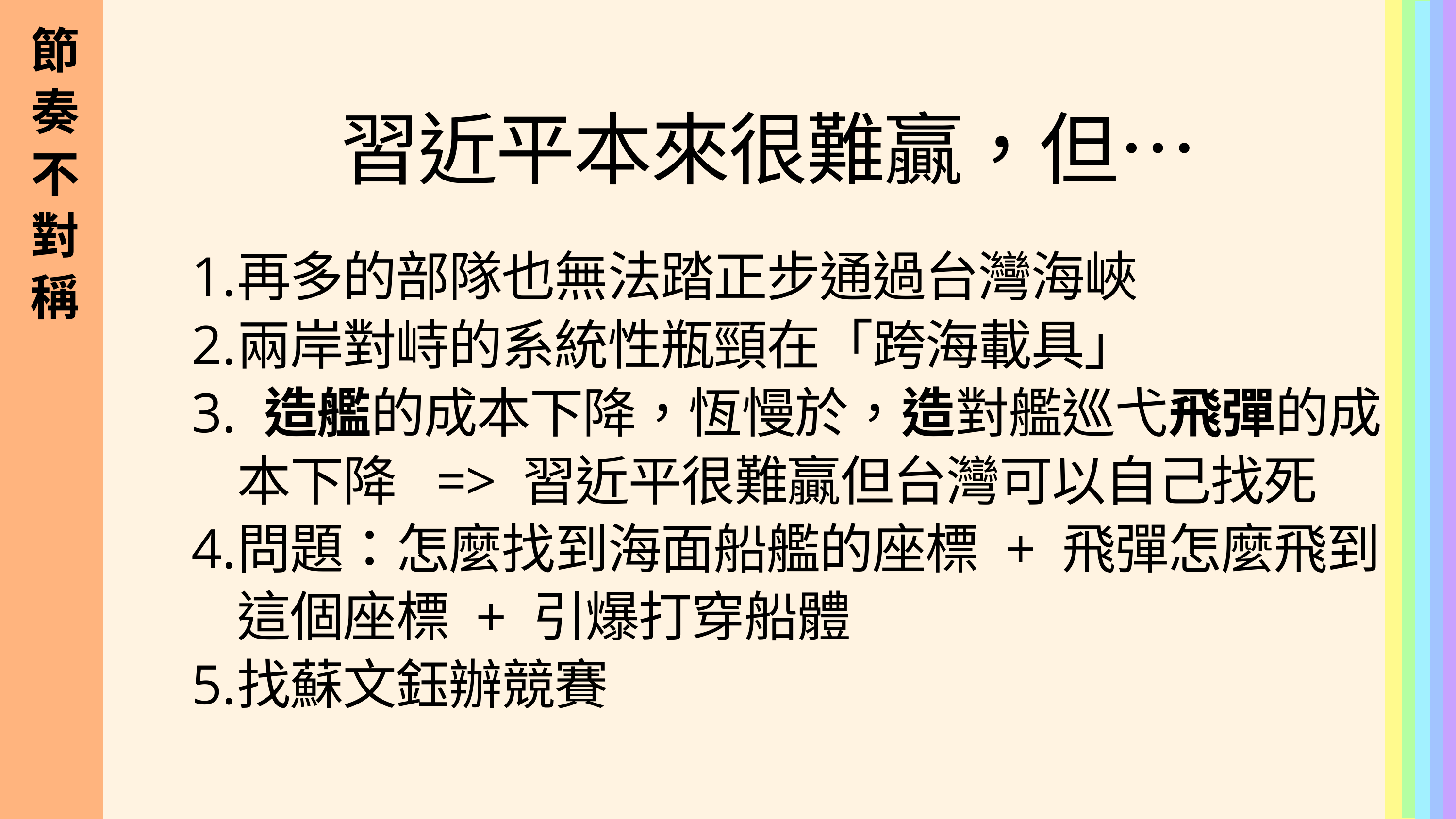

節奏不對稱
習近平本來很難贏，但…
再多的部隊也無法踏正步通過台灣海峽
兩岸對峙的系統性瓶頸在「跨海載具」
 造艦的成本下降，恆慢於，造對艦巡弋飛彈的成本下降  => 習近平很難贏但台灣可以自己找死
問題：怎麼找到海面船艦的座標 + 飛彈怎麼飛到這個座標 + 引爆打穿船體
找蘇文鈺辦競賽